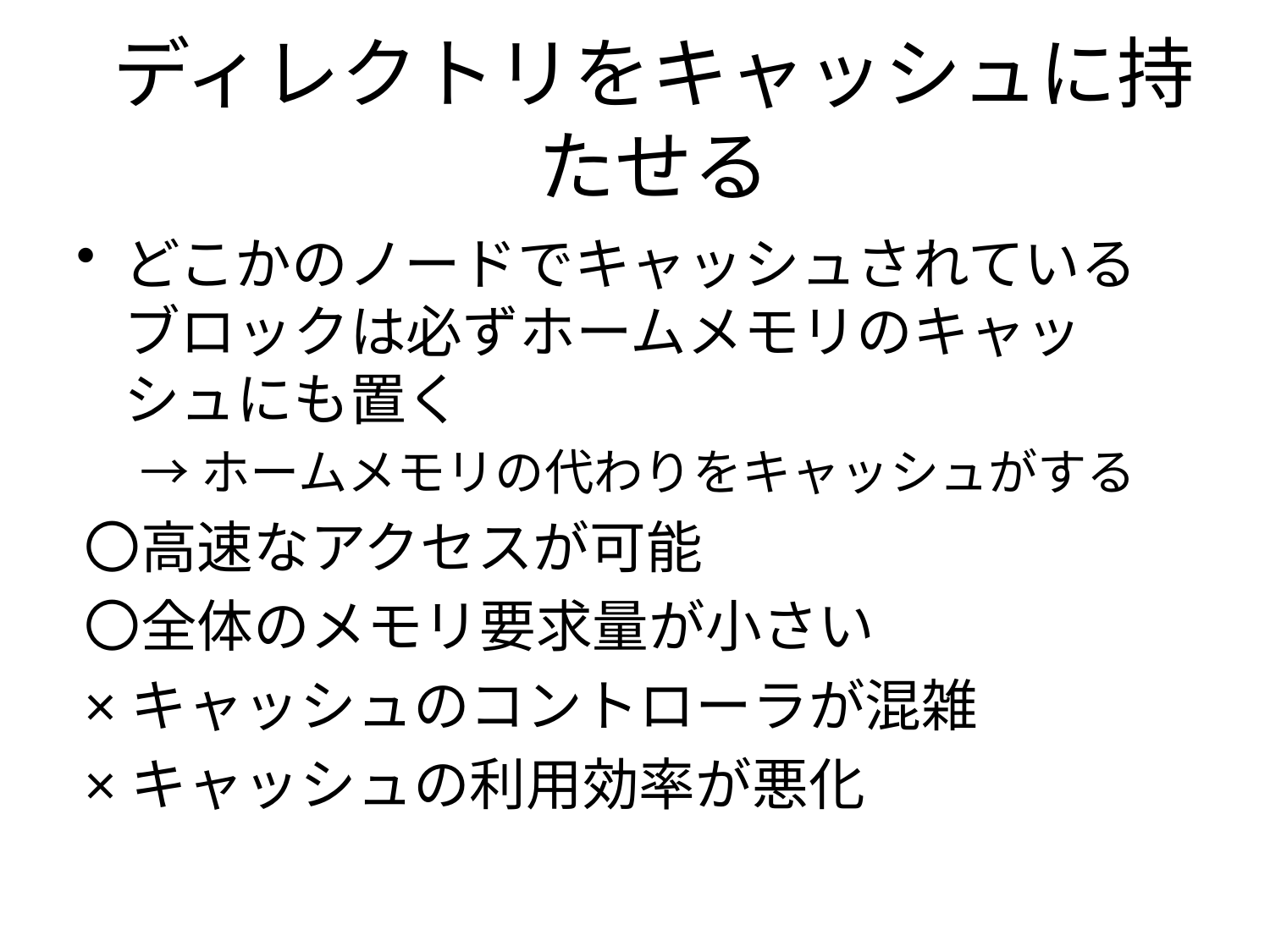

# ディレクトリをキャッシュに持たせる
どこかのノードでキャッシュされているブロックは必ずホームメモリのキャッシュにも置く
→ホームメモリの代わりをキャッシュがする
〇高速なアクセスが可能
〇全体のメモリ要求量が小さい
×キャッシュのコントローラが混雑
×キャッシュの利用効率が悪化